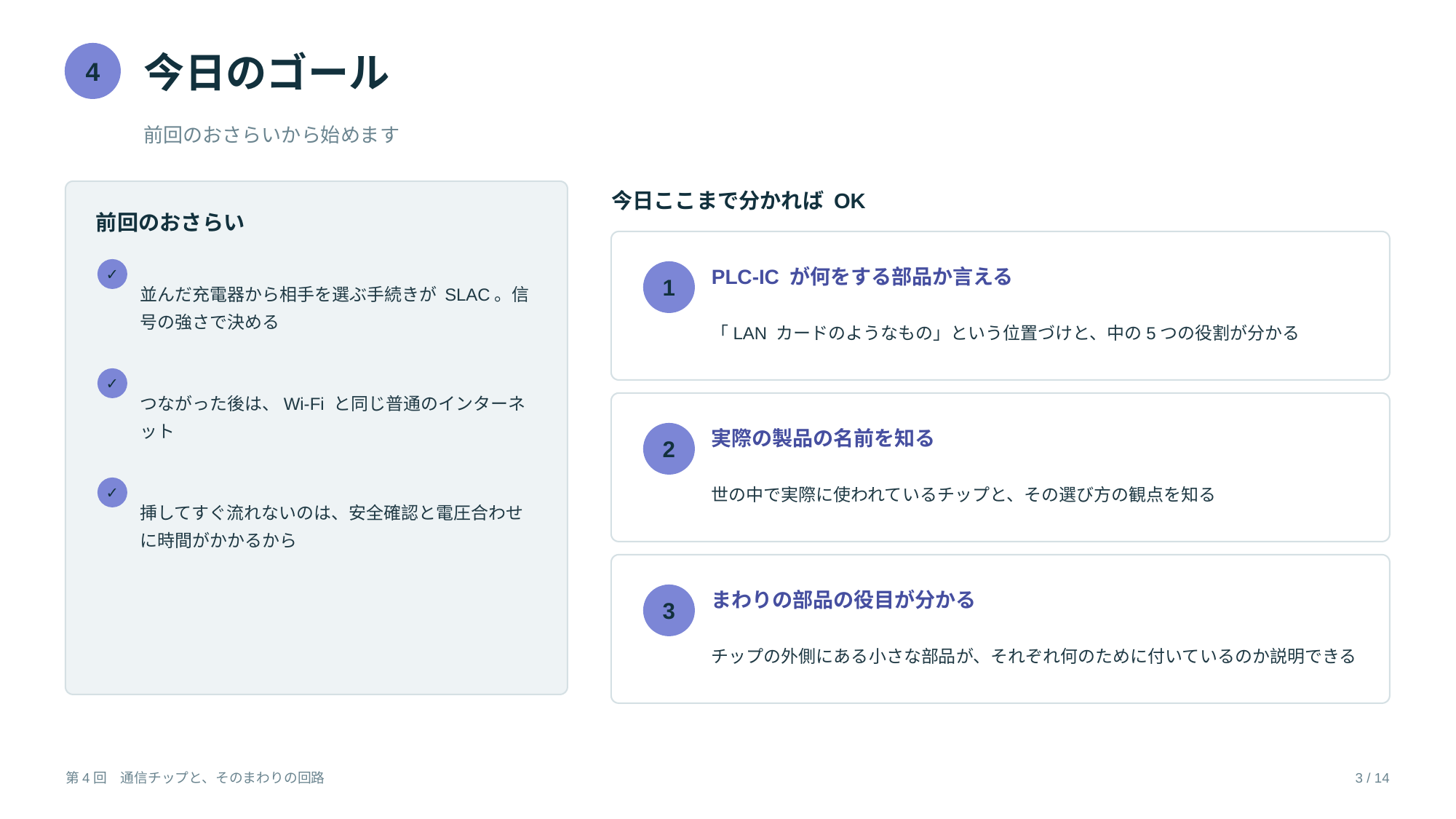

今日のゴール

4
前回のおさらいから始めます

今日ここまで分かれば OK
前回のおさらい

並んだ充電器から相手を選ぶ手続きが SLAC。信号の強さで決める
PLC-IC が何をする部品か言える

✓

1
「LAN カードのようなもの」という位置づけと、中の5つの役割が分かる
つながった後は、Wi-Fi と同じ普通のインターネット

✓

実際の製品の名前を知る

2
世の中で実際に使われているチップと、その選び方の観点を知る
挿してすぐ流れないのは、安全確認と電圧合わせに時間がかかるから

✓

まわりの部品の役目が分かる

3
チップの外側にある小さな部品が、それぞれ何のために付いているのか説明できる
第4回　通信チップと、そのまわりの回路
3 / 14